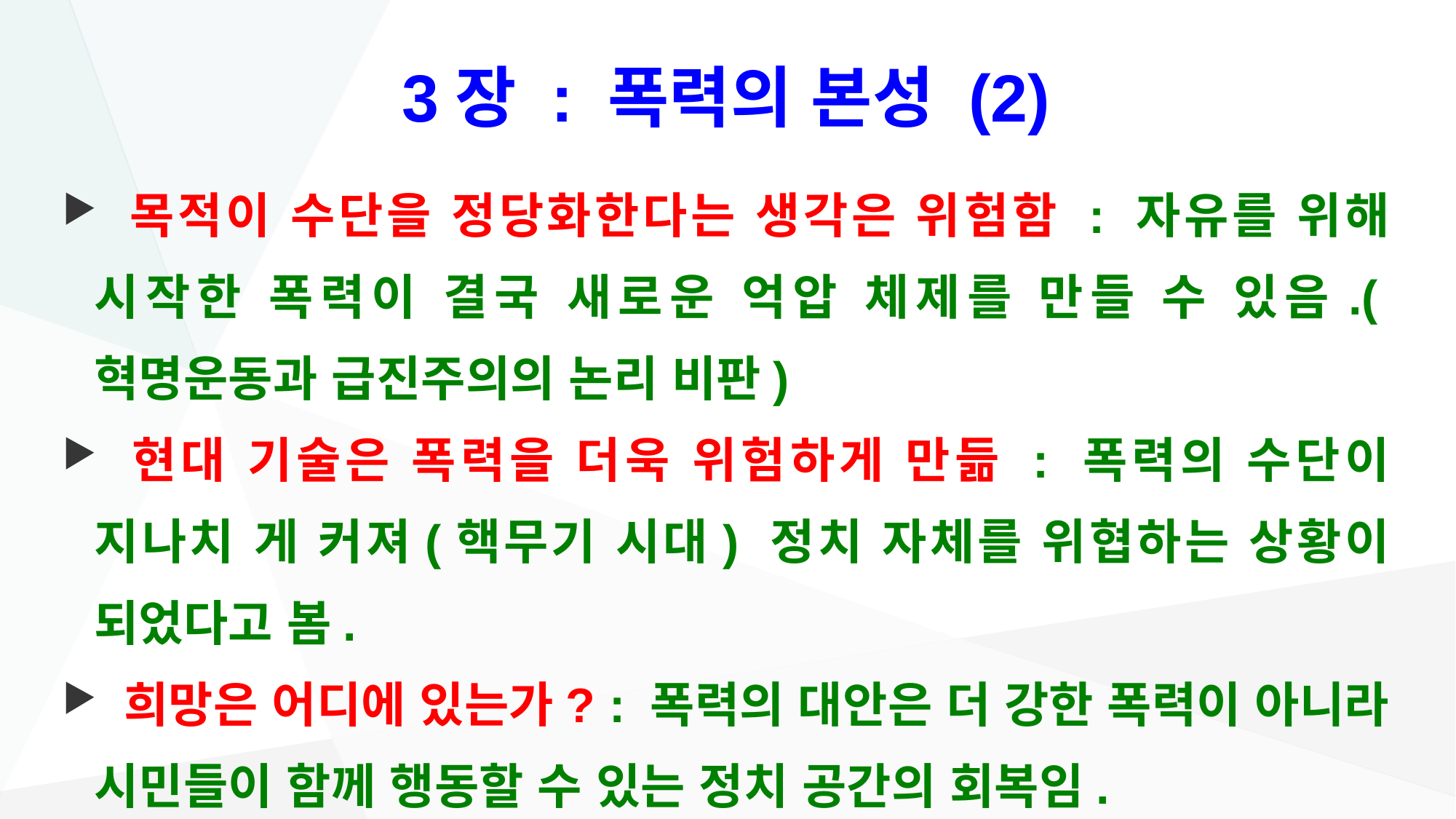

# 3장 : 폭력의 본성 (2)
 목적이 수단을 정당화한다는 생각은 위험함 : 자유를 위해 시작한 폭력이 결국 새로운 억압 체제를 만들 수 있음.(혁명운동과 급진주의의 논리 비판)
 현대 기술은 폭력을 더욱 위험하게 만듦 : 폭력의 수단이 지나치 게 커져(핵무기 시대) 정치 자체를 위협하는 상황이 되었다고 봄.
 희망은 어디에 있는가? : 폭력의 대안은 더 강한 폭력이 아니라 시민들이 함께 행동할 수 있는 정치 공간의 회복임.